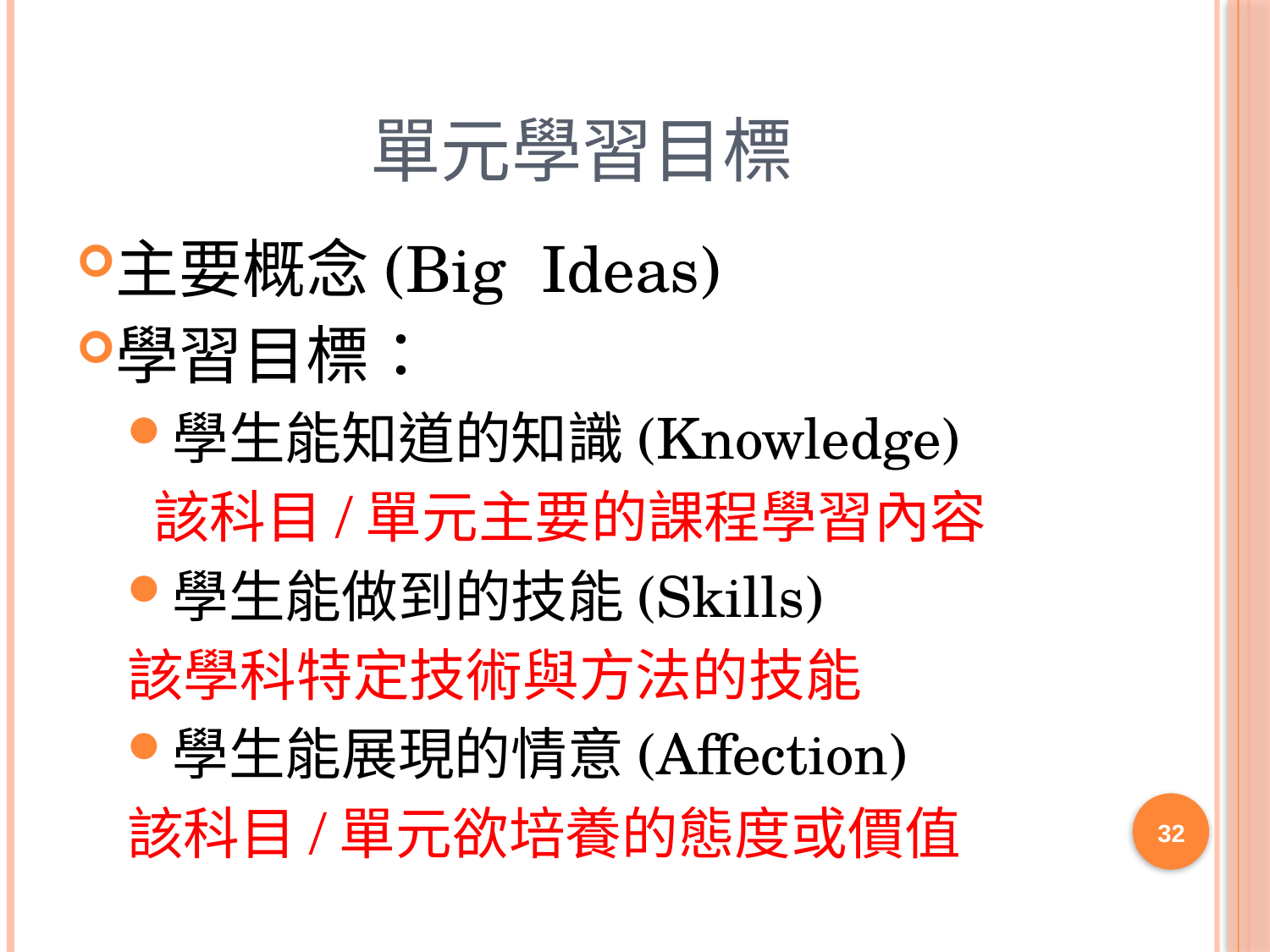

# 單元學習目標
主要概念(Big  Ideas)
學習目標：
學生能知道的知識(Knowledge)
 該科目/單元主要的課程學習內容
學生能做到的技能(Skills)
該學科特定技術與方法的技能
學生能展現的情意(Affection)
該科目/單元欲培養的態度或價值
32